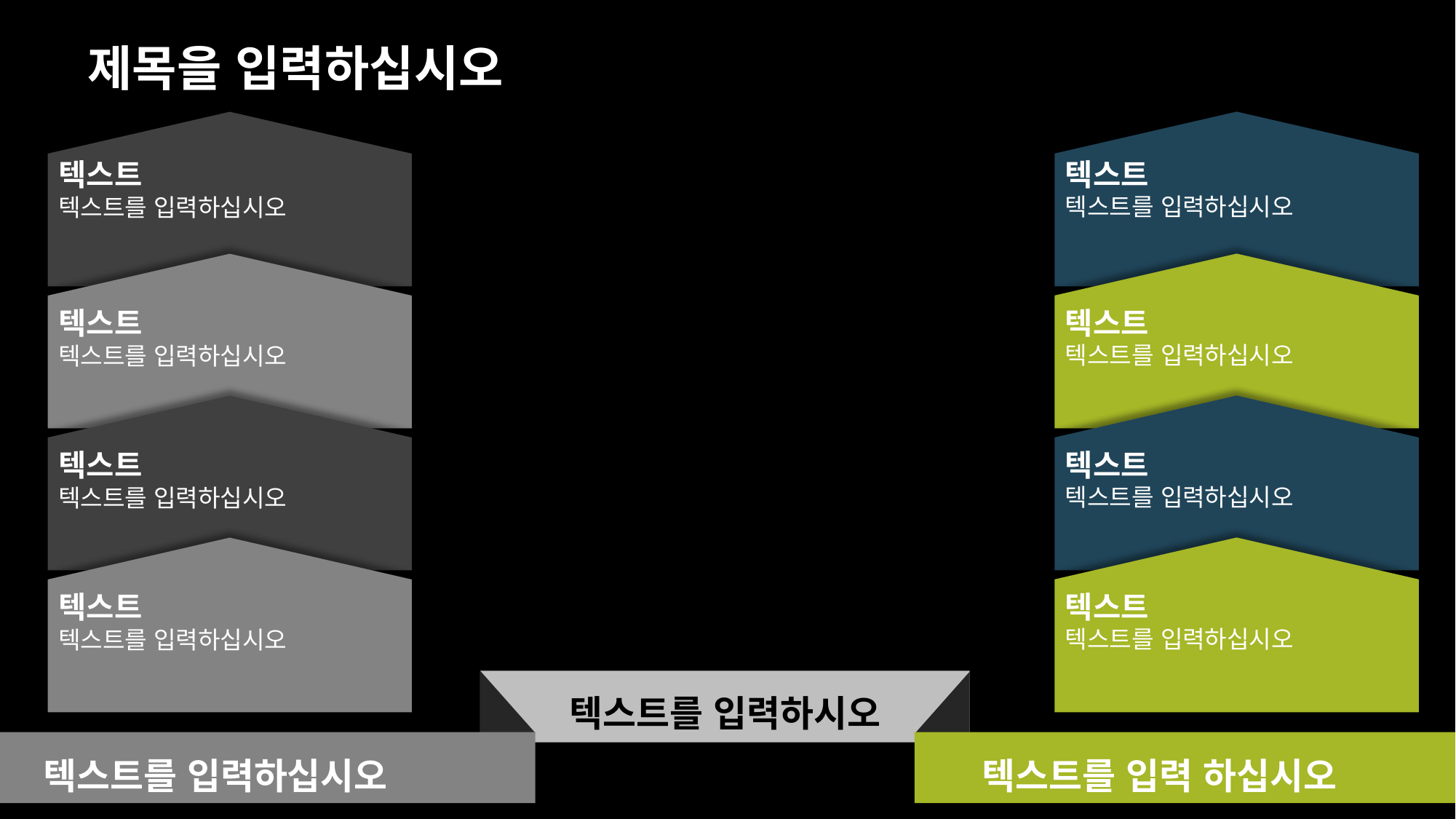

# 제목을 입력하십시오

텍스트
텍스트를 입력하십시오

텍스트
텍스트를 입력하십시오

텍스트
텍스트를 입력하십시오

텍스트
텍스트를 입력하십시오

텍스트
텍스트를 입력하십시오

텍스트
텍스트를 입력하십시오

텍스트
텍스트를 입력하십시오

텍스트
텍스트를 입력하십시오
텍스트를 입력하시오

텍스트를 입력하십시오

텍스트를 입력 하십시오